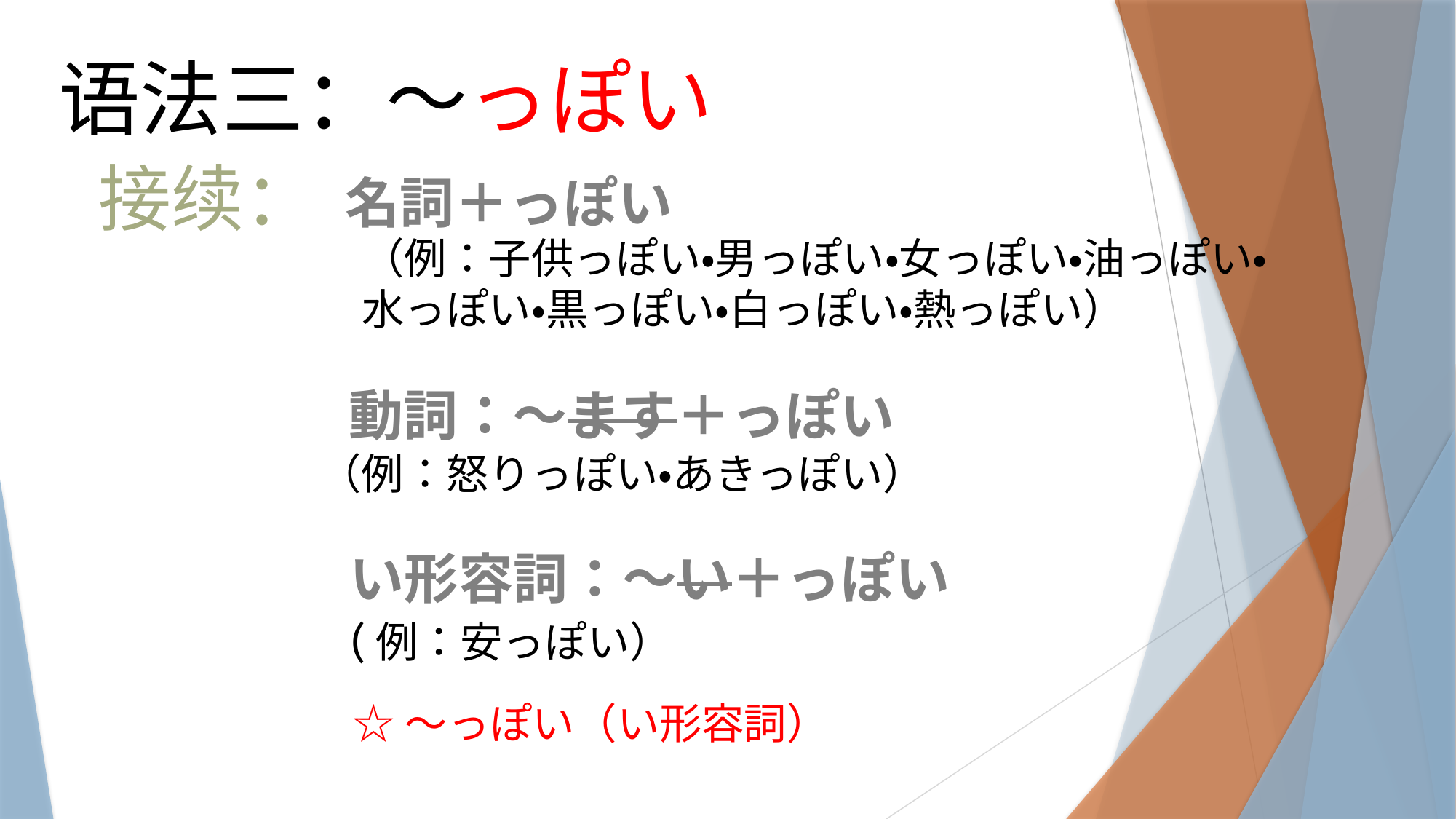

语法三：～っぽい
接续：
名詞＋っぽい
（例：子供っぽい・男っぽい・女っぽい・油っぽい・
水っぽい・黒っぽい・白っぽい・熱っぽい）
動詞：～ます＋っぽい
（例：怒りっぽい・あきっぽい）
い形容詞：～い＋っぽい
(例：安っぽい）
☆～っぽい（い形容詞）